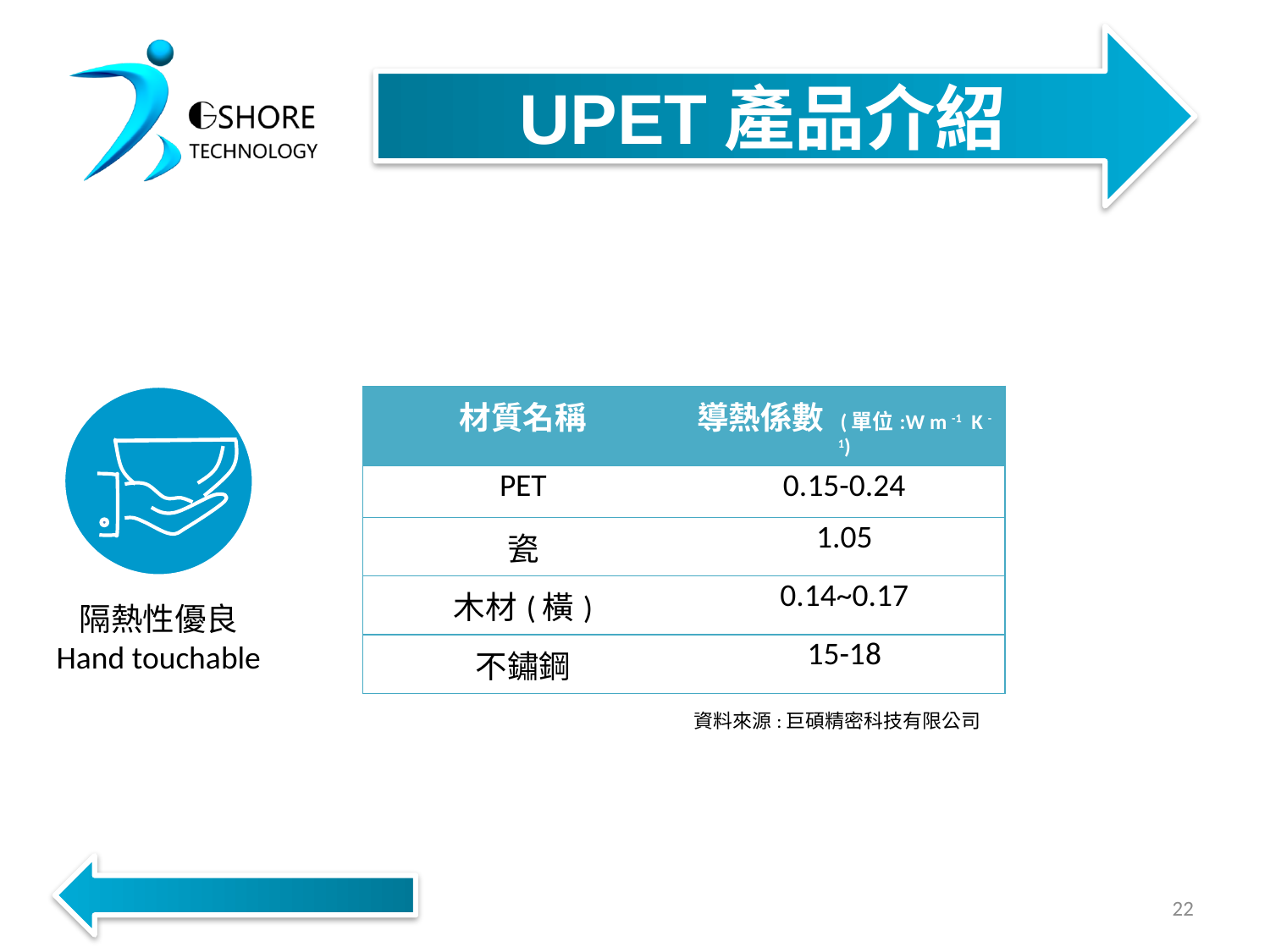

UPET產品介紹

隔熱性優良
Hand touchable
| 材質名稱 | 導熱係數 (單位:W m -1  K -1) |
| --- | --- |
| PET | 0.15-0.24 |
| 瓷 | 1.05 |
| 木材(橫) | 0.14~0.17 |
| 不鏽鋼 | 15-18 |
資料來源:巨碩精密科技有限公司

22